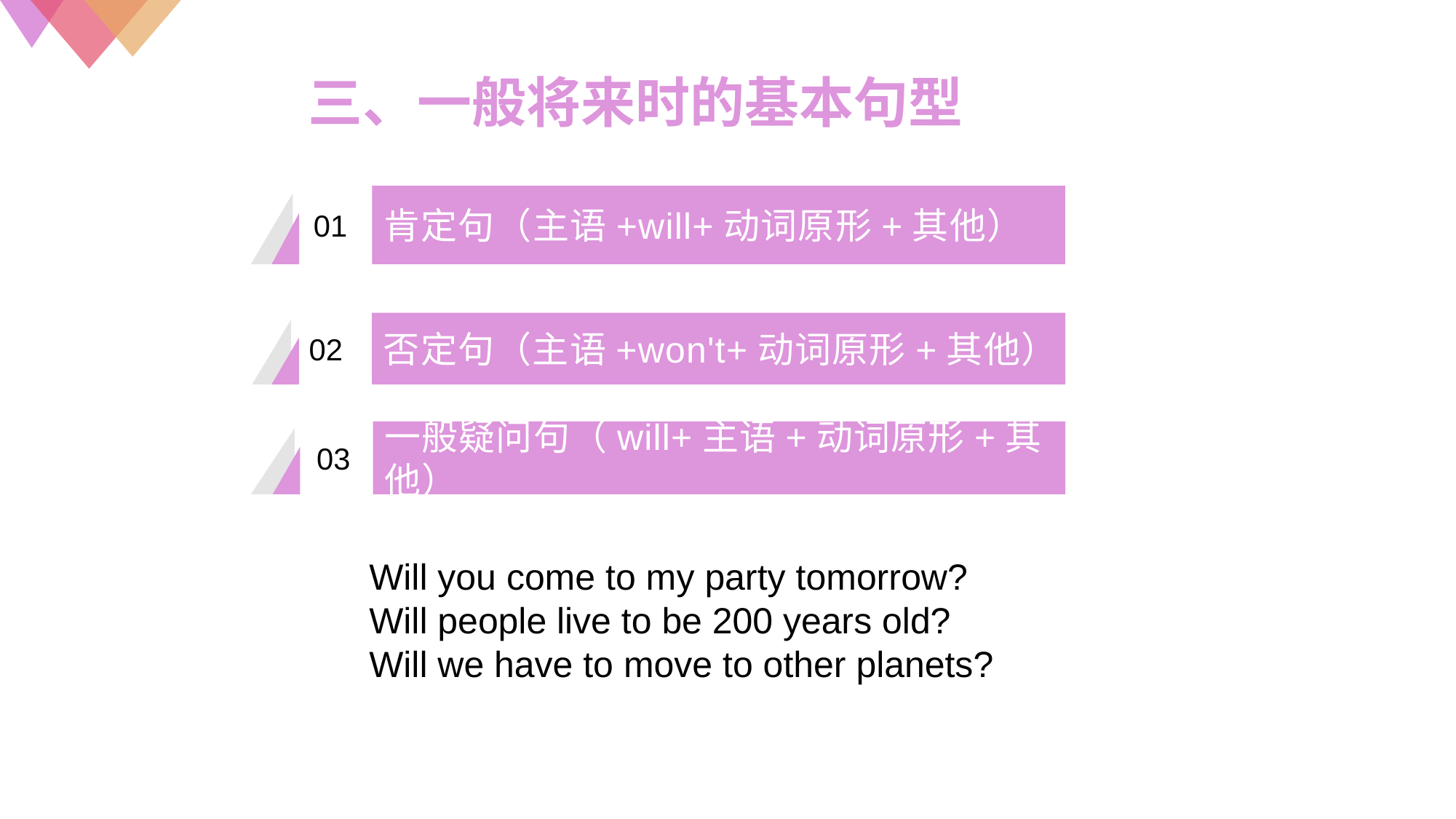

三、一般将来时的基本句型
肯定句（主语+will+动词原形+其他）
01

否定句（主语+won't+动词原形+其他）
02

03
一般疑问句（will+主语+动词原形+其他）

Will you come to my party tomorrow?
Will people live to be 200 years old?
Will we have to move to other planets?